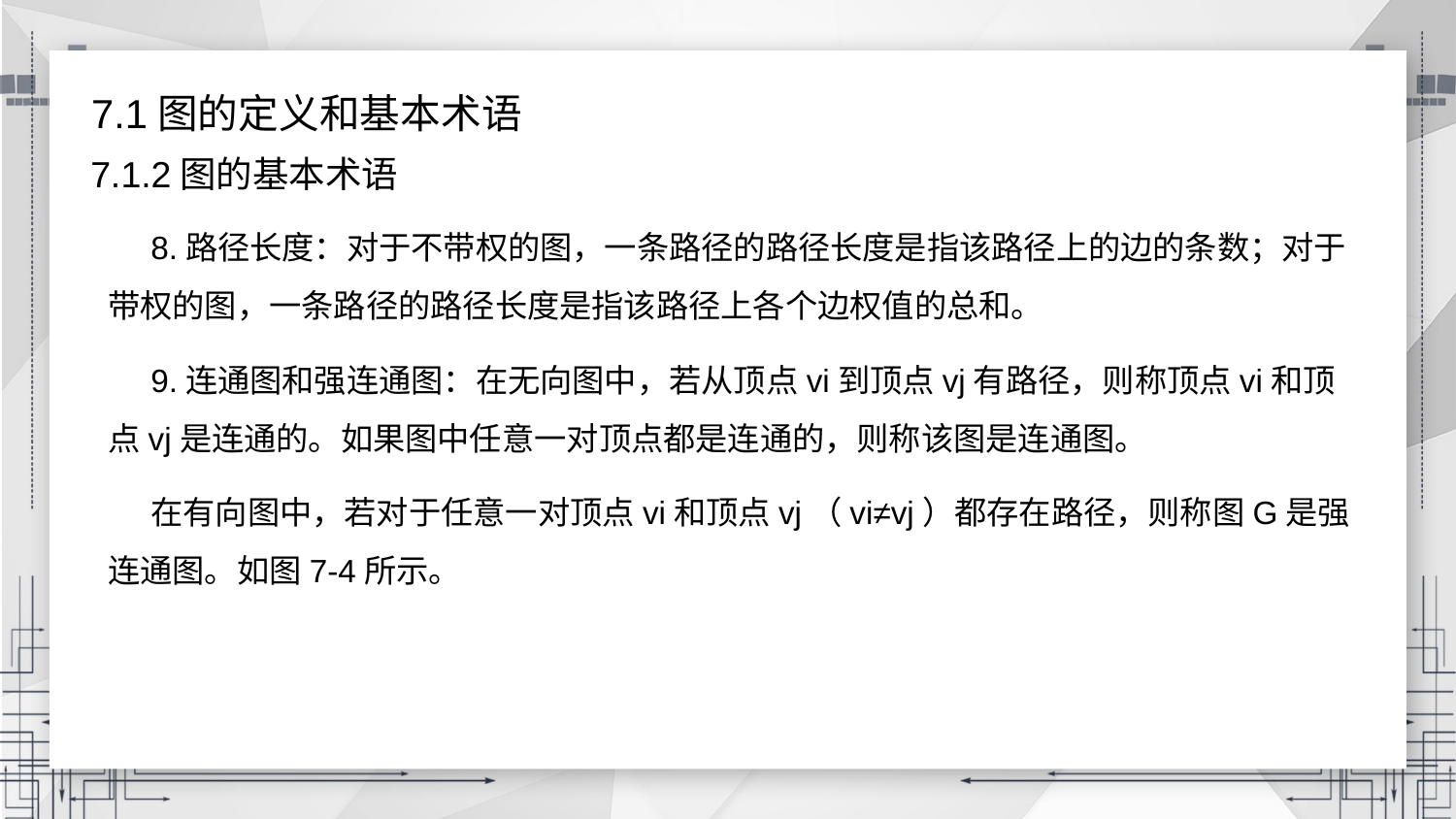

7.1图的定义和基本术语
7.1.2图的基本术语
8.路径长度：对于不带权的图，一条路径的路径长度是指该路径上的边的条数；对于带权的图，一条路径的路径长度是指该路径上各个边权值的总和。
9.连通图和强连通图：在无向图中，若从顶点vi到顶点vj有路径，则称顶点vi和顶点vj是连通的。如果图中任意一对顶点都是连通的，则称该图是连通图。
在有向图中，若对于任意一对顶点vi和顶点vj（vi≠vj）都存在路径，则称图G是强连通图。如图7-4所示。